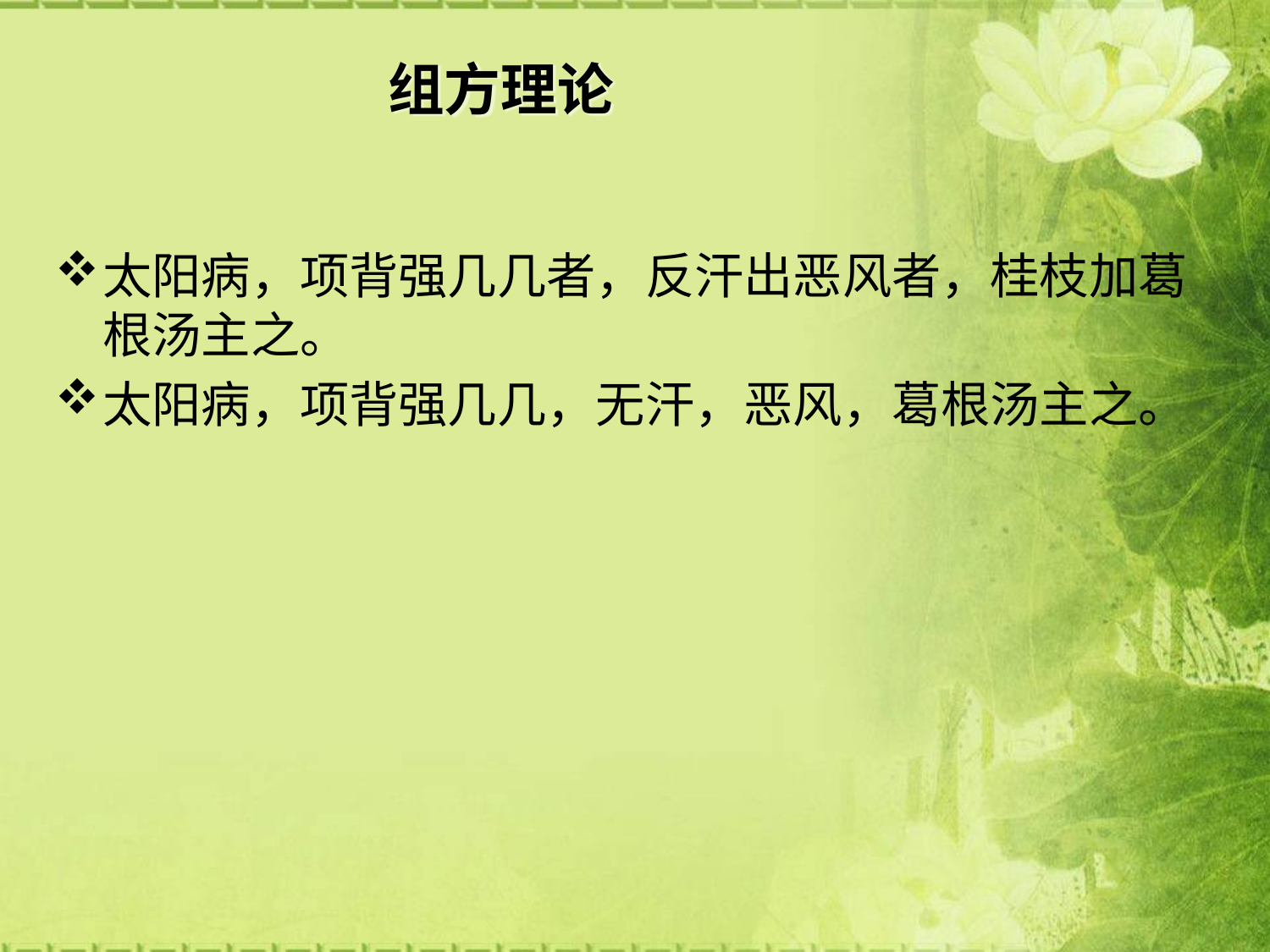

# 组方理论

太阳病，项背强几几者，反汗出恶风者，桂枝加葛根汤主之。
太阳病，项背强几几，无汗，恶风，葛根汤主之。